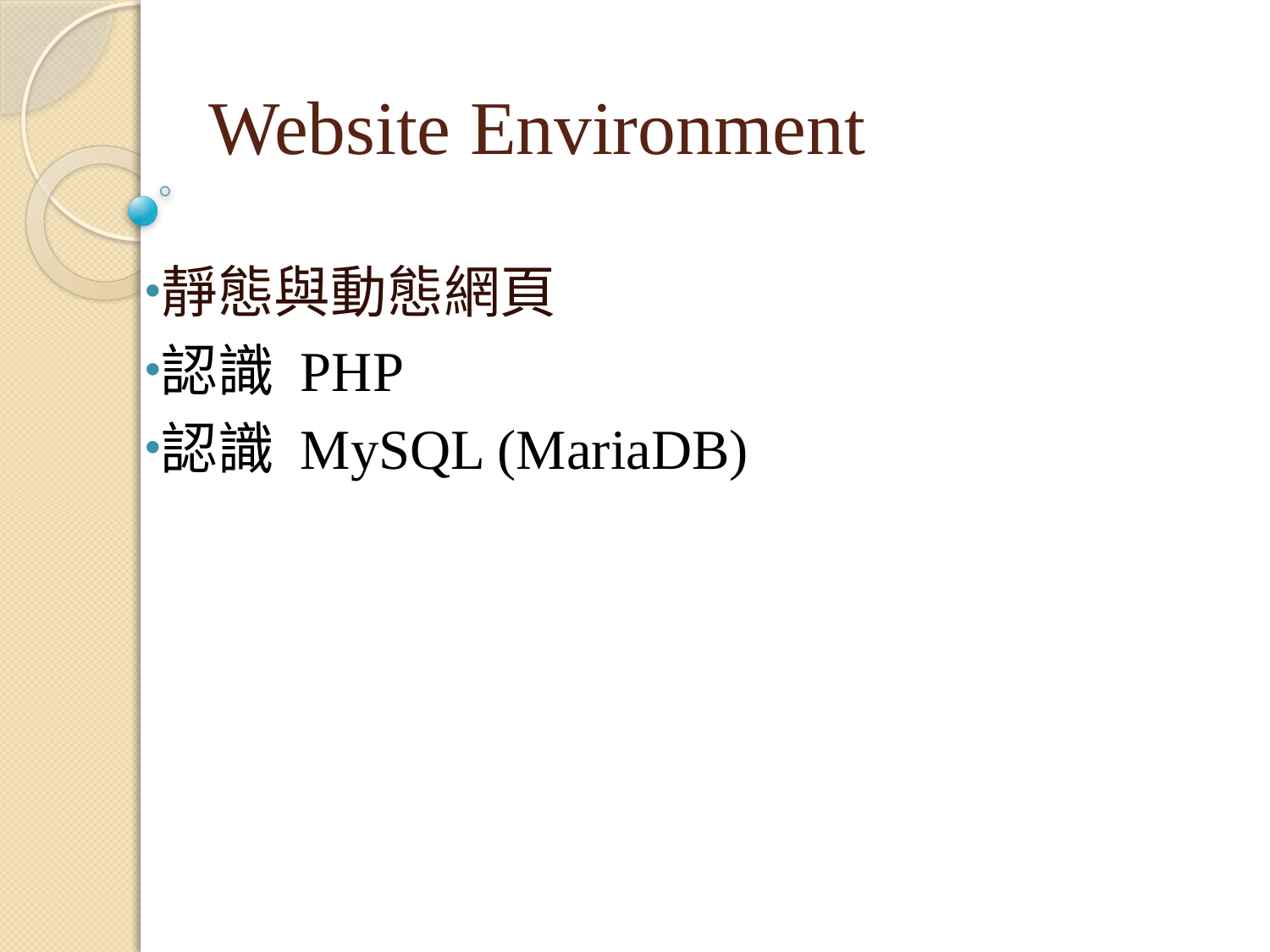

# Website Environment
靜態與動態網頁
認識 PHP
認識 MySQL (MariaDB)